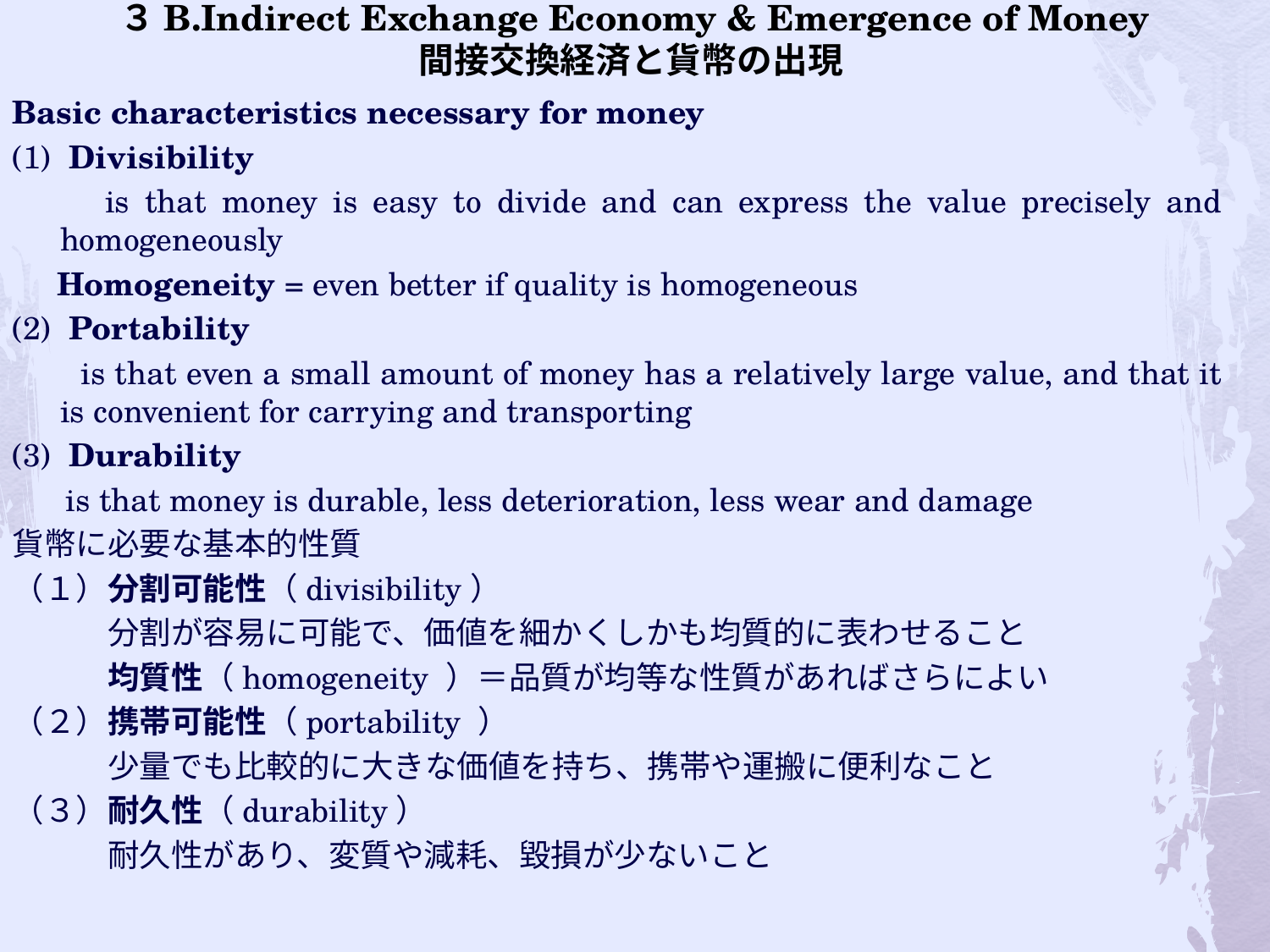

# ３B.Indirect Exchange Economy & Emergence of Money 間接交換経済と貨幣の出現
Basic characteristics necessary for money
(1)  Divisibility
      is that money is easy to divide and can express the value precisely and homogeneously
     Homogeneity = even better if quality is homogeneous
(2)  Portability
       is that even a small amount of money has a relatively large value, and that it is convenient for carrying and transporting
(3)  Durability
      is that money is durable, less deterioration, less wear and damage
貨幣に必要な基本的性質
（１）分割可能性（divisibility）
　　　分割が容易に可能で、価値を細かくしかも均質的に表わせること
　　　均質性（homogeneity ）＝品質が均等な性質があればさらによい
（２）携帯可能性（portability ）
　　　少量でも比較的に大きな価値を持ち、携帯や運搬に便利なこと
（３）耐久性（durability）
　　　耐久性があり、変質や減耗、毀損が少ないこと